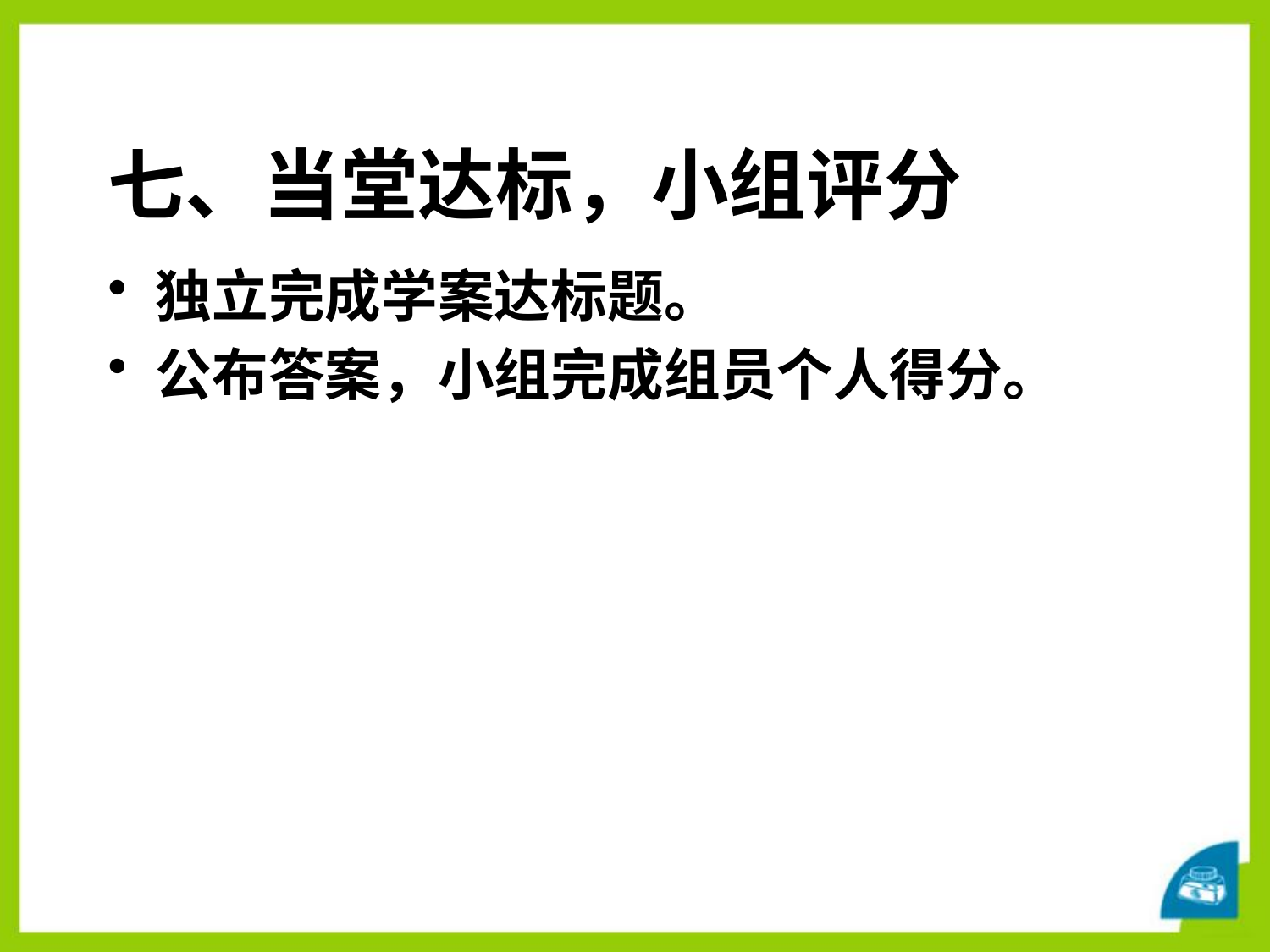

# 七、当堂达标，小组评分
独立完成学案达标题。
公布答案，小组完成组员个人得分。